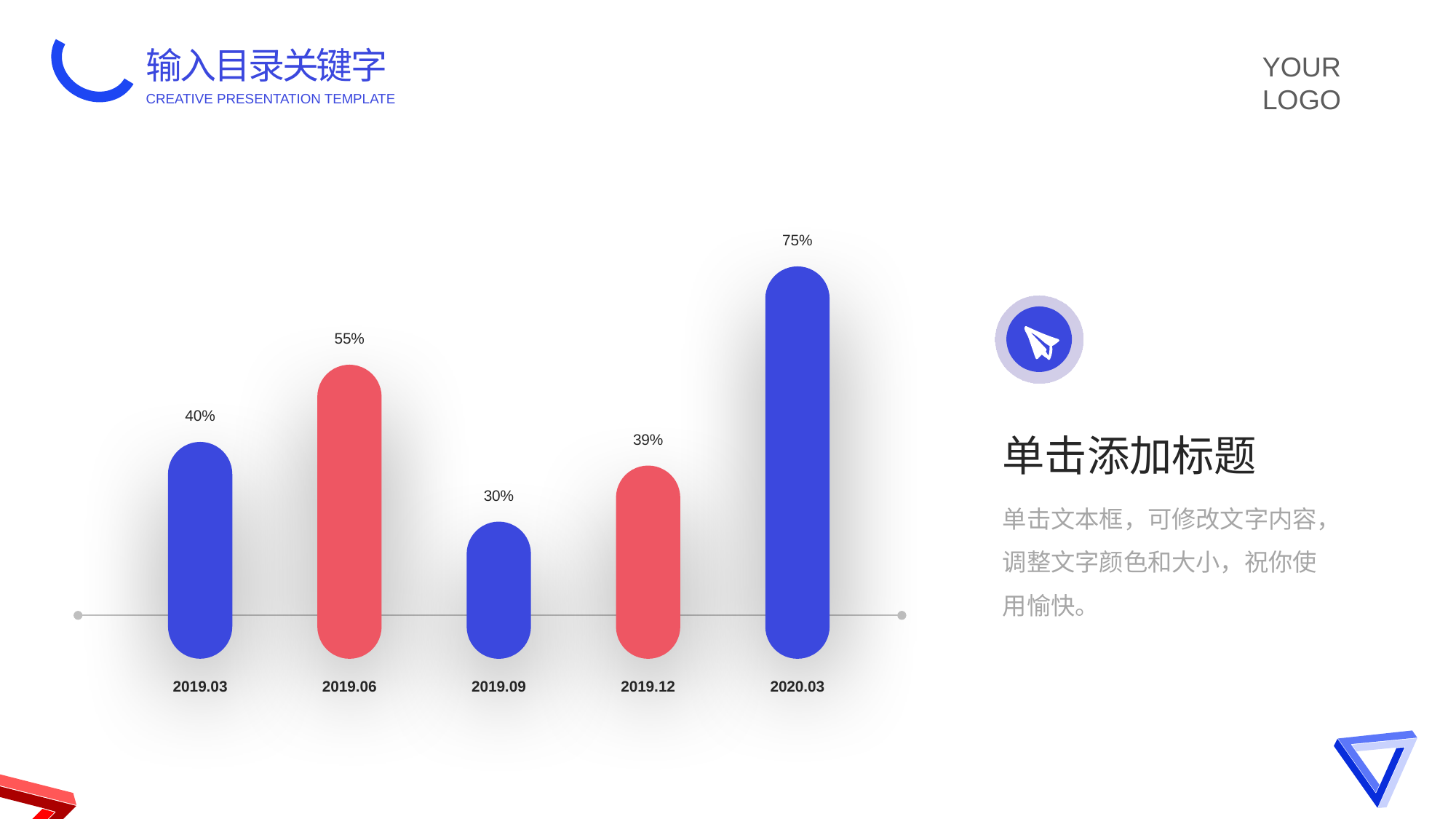

输入目录关键字
CREATIVE PRESENTATION TEMPLATE

YOUR LOGO
75%

55%

40%
39%
单击添加标题

30%
单击文本框，可修改文字内容，调整文字颜色和大小，祝你使用愉快。

2019.09
2019.12
2019.06
2020.03
2019.03